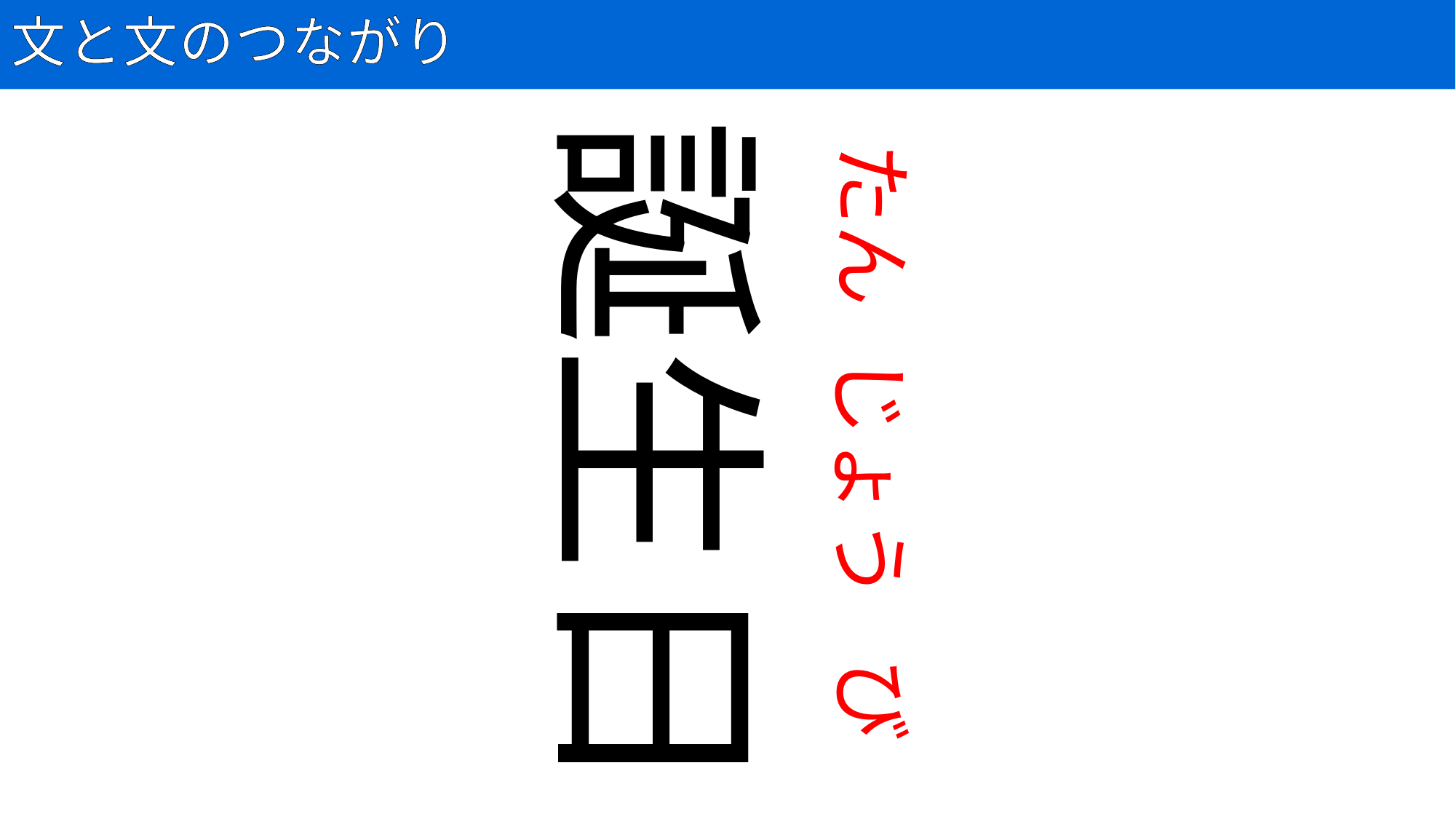

# 文と文のつながり
82
誕生日
たん
じょう
び